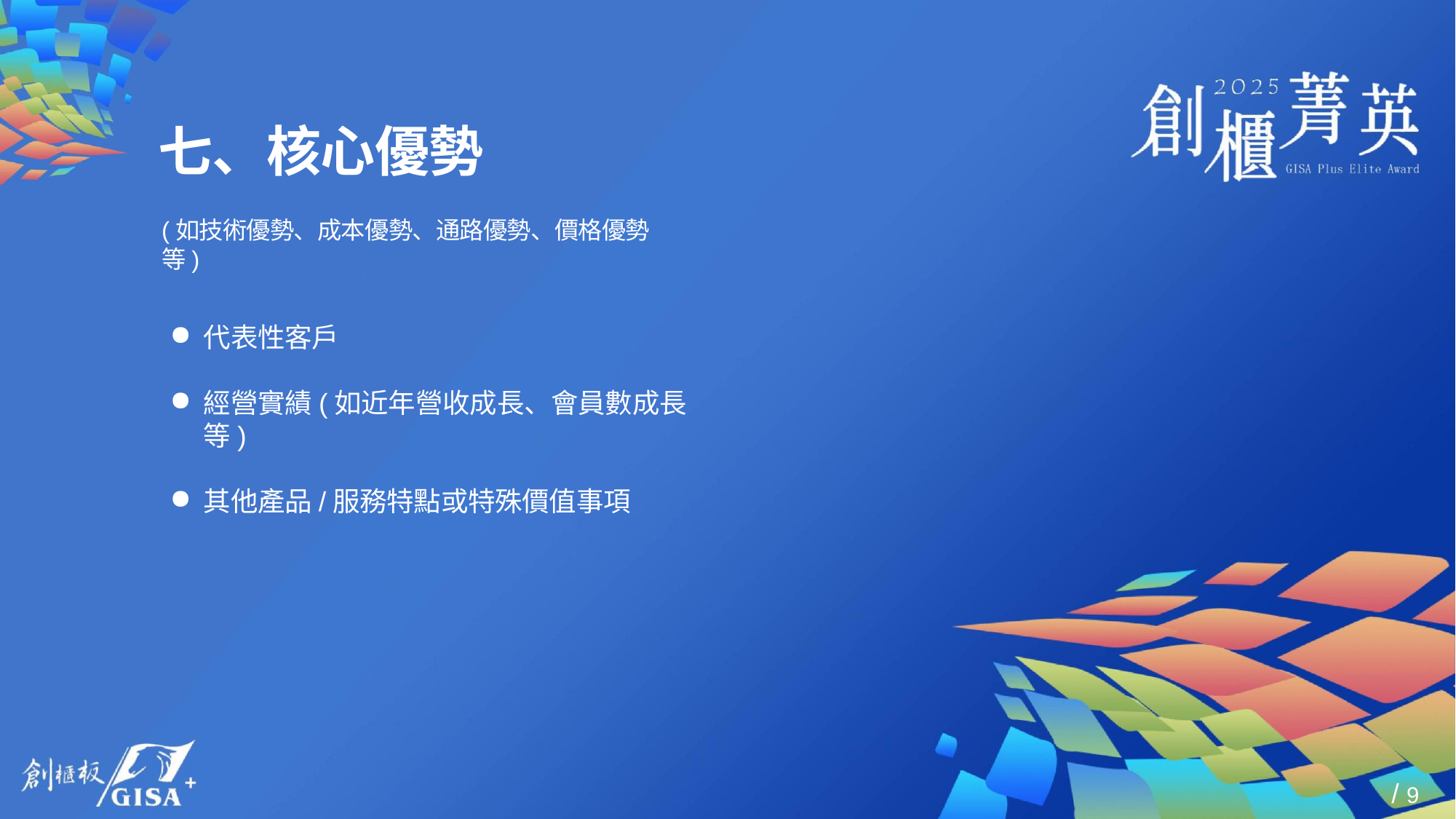

# 七、核心優勢
(如技術優勢、成本優勢、通路優勢、價格優勢等)
代表性客戶
經營實績(如近年營收成長、會員數成長等)
其他產品/服務特點或特殊價值事項
/ 9